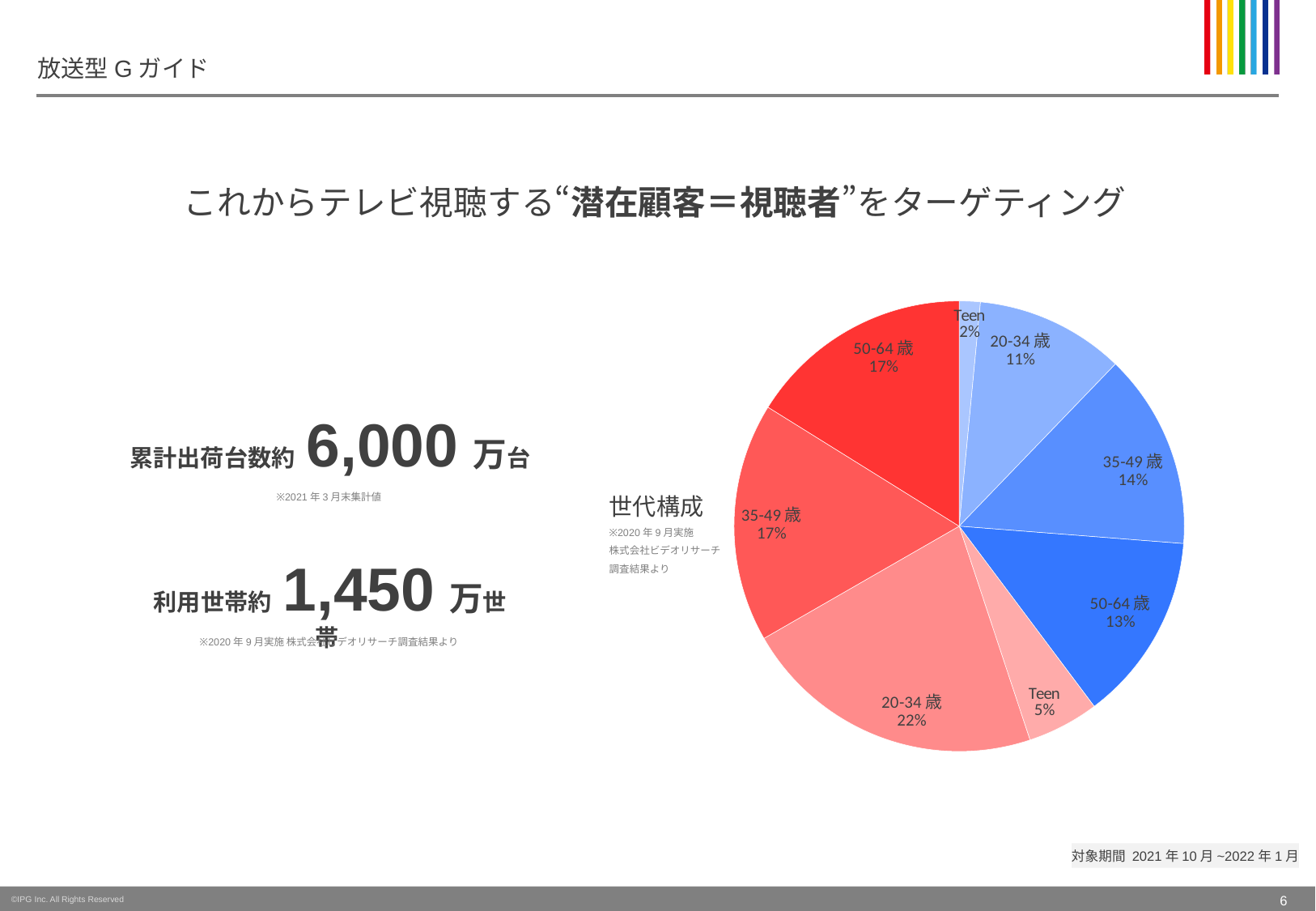

# 放送型Gガイド
これからテレビ視聴する“潜在顧客＝視聴者”をターゲティング

### Chart

| Category | 売上高 |
|---|---|
| Teen | 0.015 |
| 20-34歳 | 0.106 |
| 35-49歳 | 0.139 |
| 50-64歳 | 0.134 |
| Teen | 0.051 |
| 20-34歳 | 0.216 |
| 35-49歳 | 0.17 |
| 50-64歳 | 0.16 |
世代構成
※2020年9月実施
株式会社ビデオリサーチ調査結果より
累計出荷台数約 6,000万台
※2021年3月末集計値
利用世帯約 1,450万世帯
※2020年9月実施 株式会社ビデオリサーチ調査結果より
6
©IPG Inc. All Rights Reserved